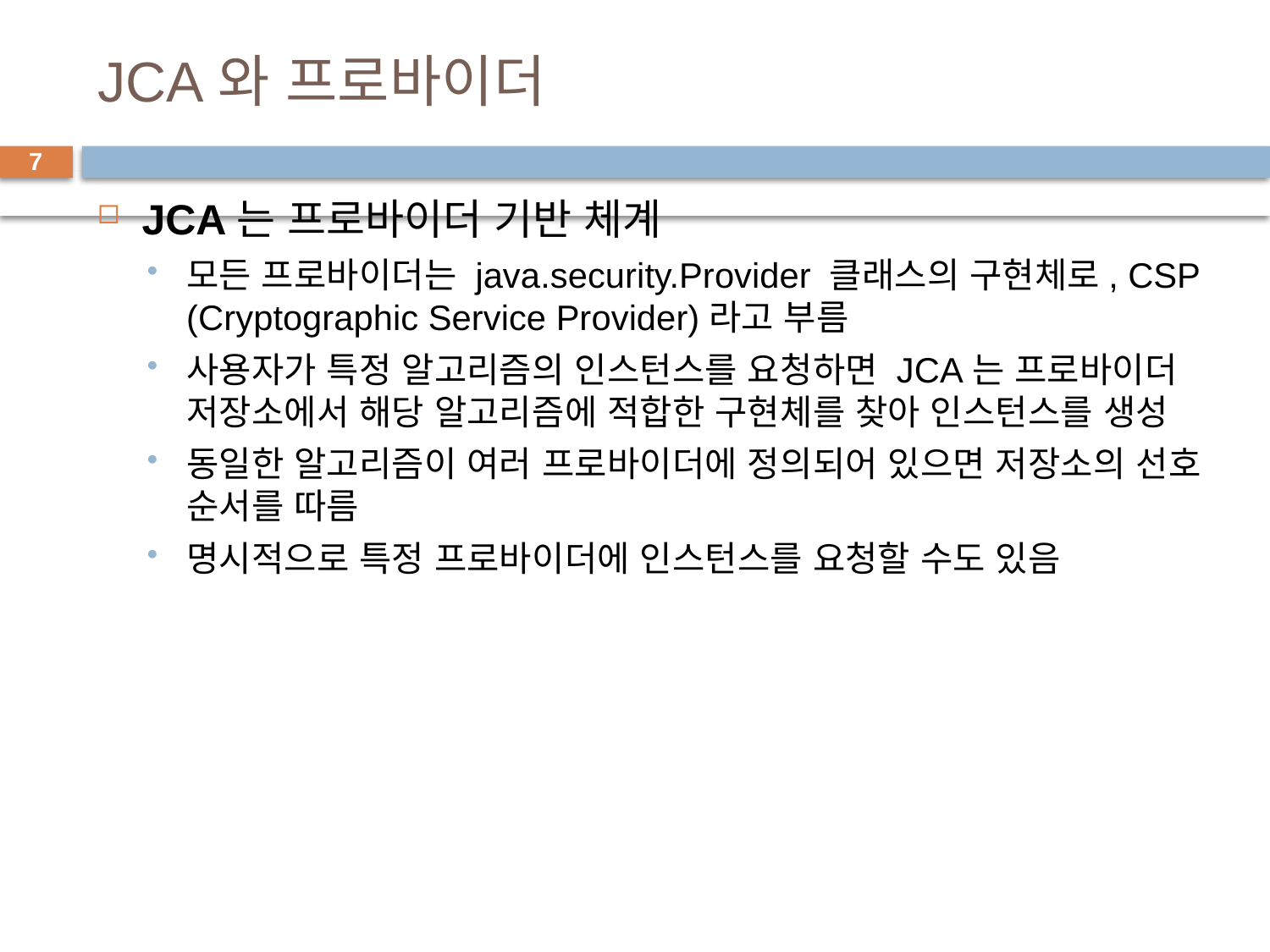

# JCA와 프로바이더
7
JCA는 프로바이더 기반 체계
모든 프로바이더는 java.security.Provider 클래스의 구현체로, CSP (Cryptographic Service Provider)라고 부름
사용자가 특정 알고리즘의 인스턴스를 요청하면 JCA는 프로바이더 저장소에서 해당 알고리즘에 적합한 구현체를 찾아 인스턴스를 생성
동일한 알고리즘이 여러 프로바이더에 정의되어 있으면 저장소의 선호 순서를 따름
명시적으로 특정 프로바이더에 인스턴스를 요청할 수도 있음